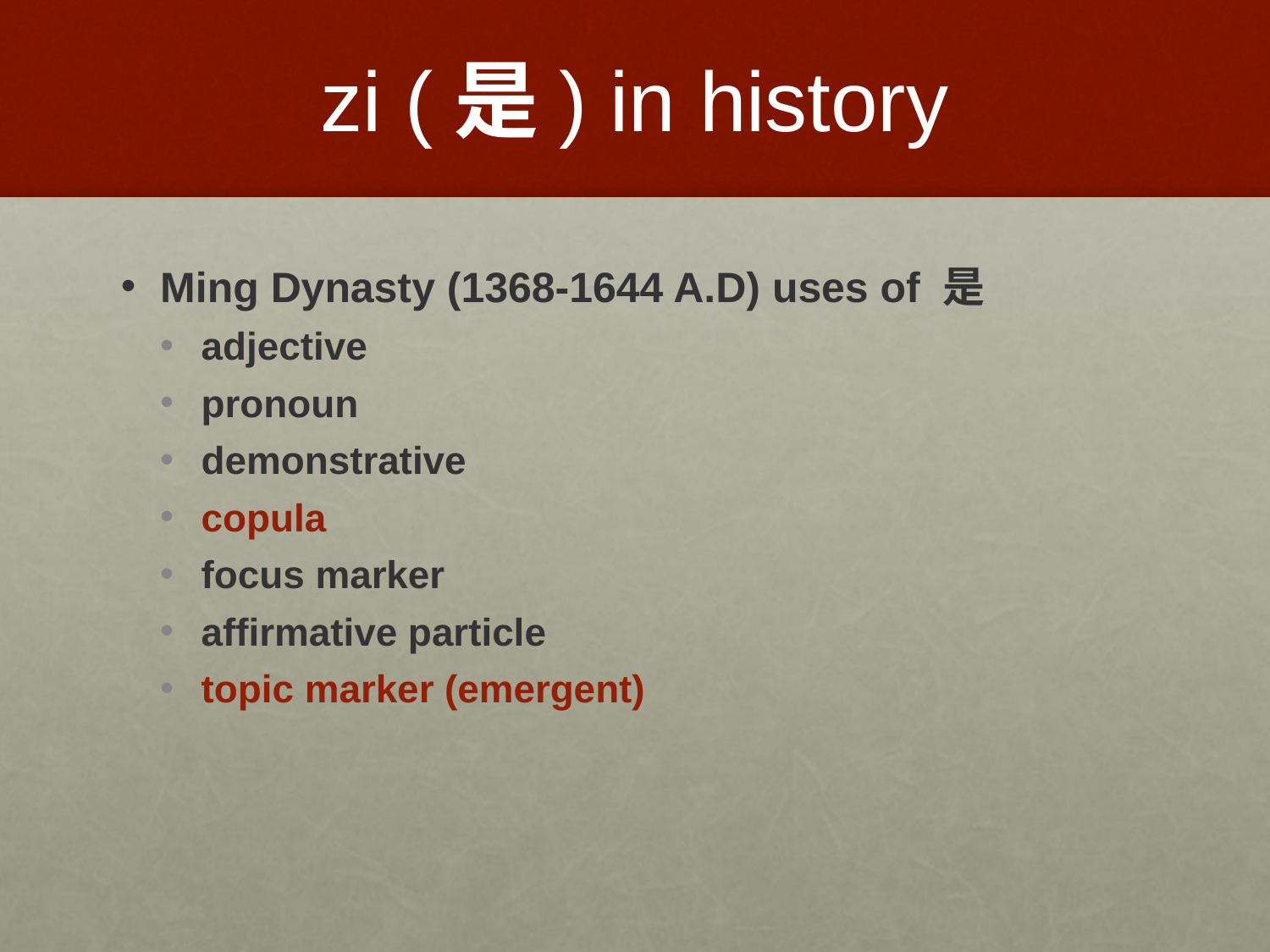

# zi (是) in history
Ming Dynasty (1368-1644 A.D) uses of 是
adjective
pronoun
demonstrative
copula
focus marker
affirmative particle
topic marker (emergent)